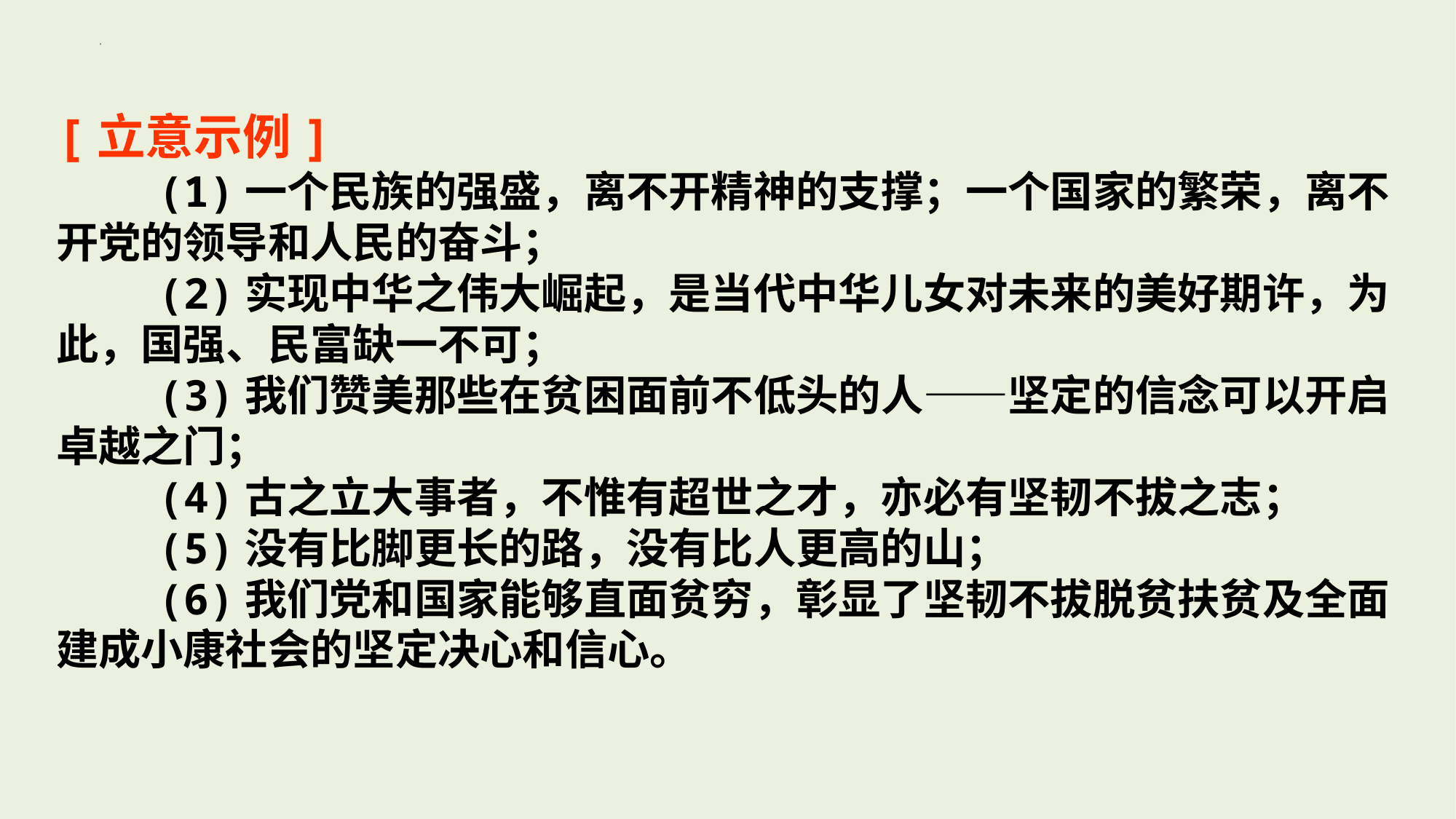

[立意示例]
    (1)一个民族的强盛，离不开精神的支撑；一个国家的繁荣，离不开党的领导和人民的奋斗；
    (2)实现中华之伟大崛起，是当代中华儿女对未来的美好期许，为此，国强、民富缺一不可；
    (3)我们赞美那些在贫困面前不低头的人——坚定的信念可以开启卓越之门；
    (4)古之立大事者，不惟有超世之才，亦必有坚韧不拔之志；
    (5)没有比脚更长的路，没有比人更高的山；
    (6)我们党和国家能够直面贫穷，彰显了坚韧不拔脱贫扶贫及全面建成小康社会的坚定决心和信心。